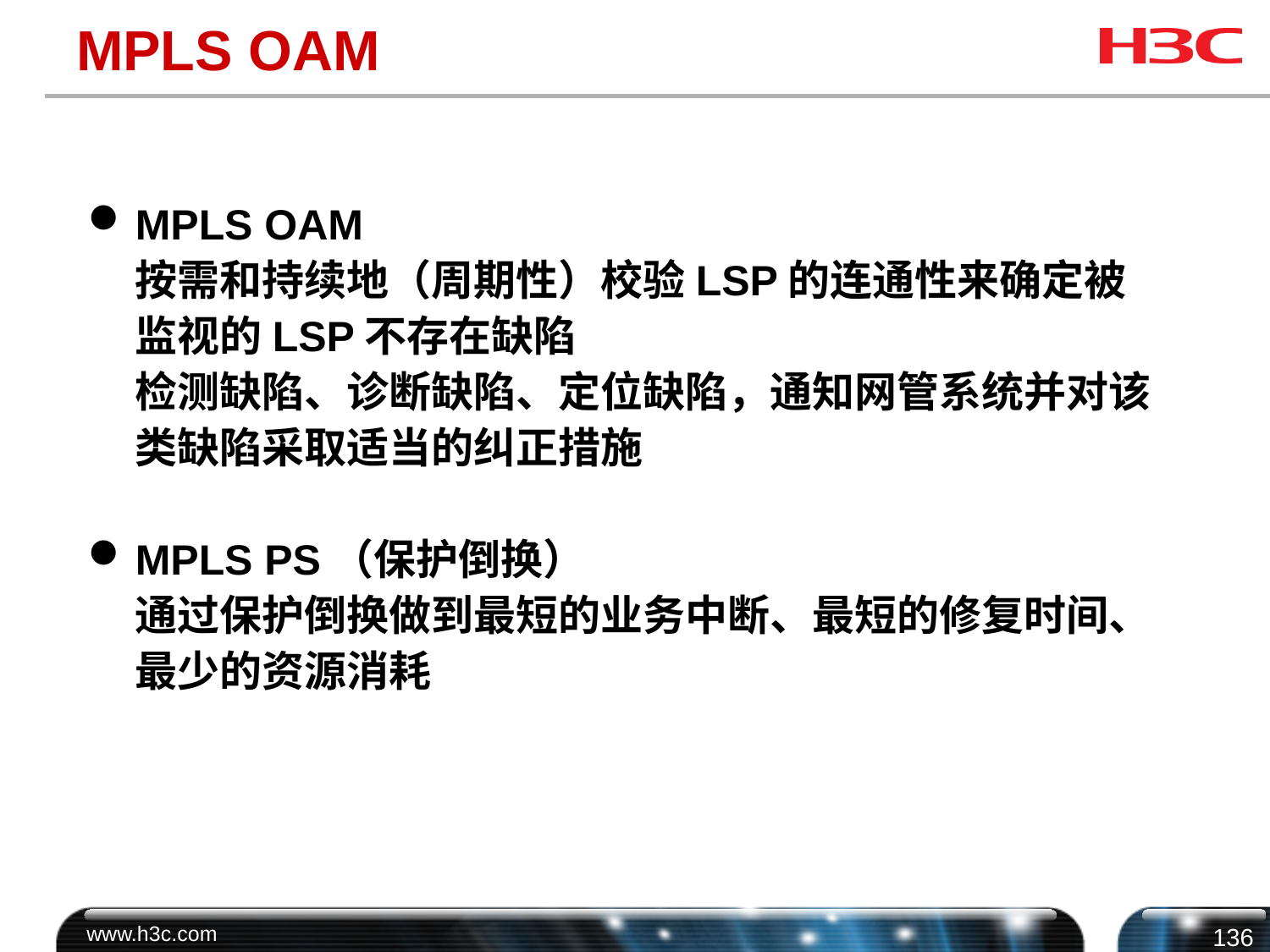

# MPLS OAM
MPLS OAM
	按需和持续地（周期性）校验LSP的连通性来确定被监视的LSP不存在缺陷
	检测缺陷、诊断缺陷、定位缺陷，通知网管系统并对该类缺陷采取适当的纠正措施

MPLS PS（保护倒换）
	通过保护倒换做到最短的业务中断、最短的修复时间、最少的资源消耗